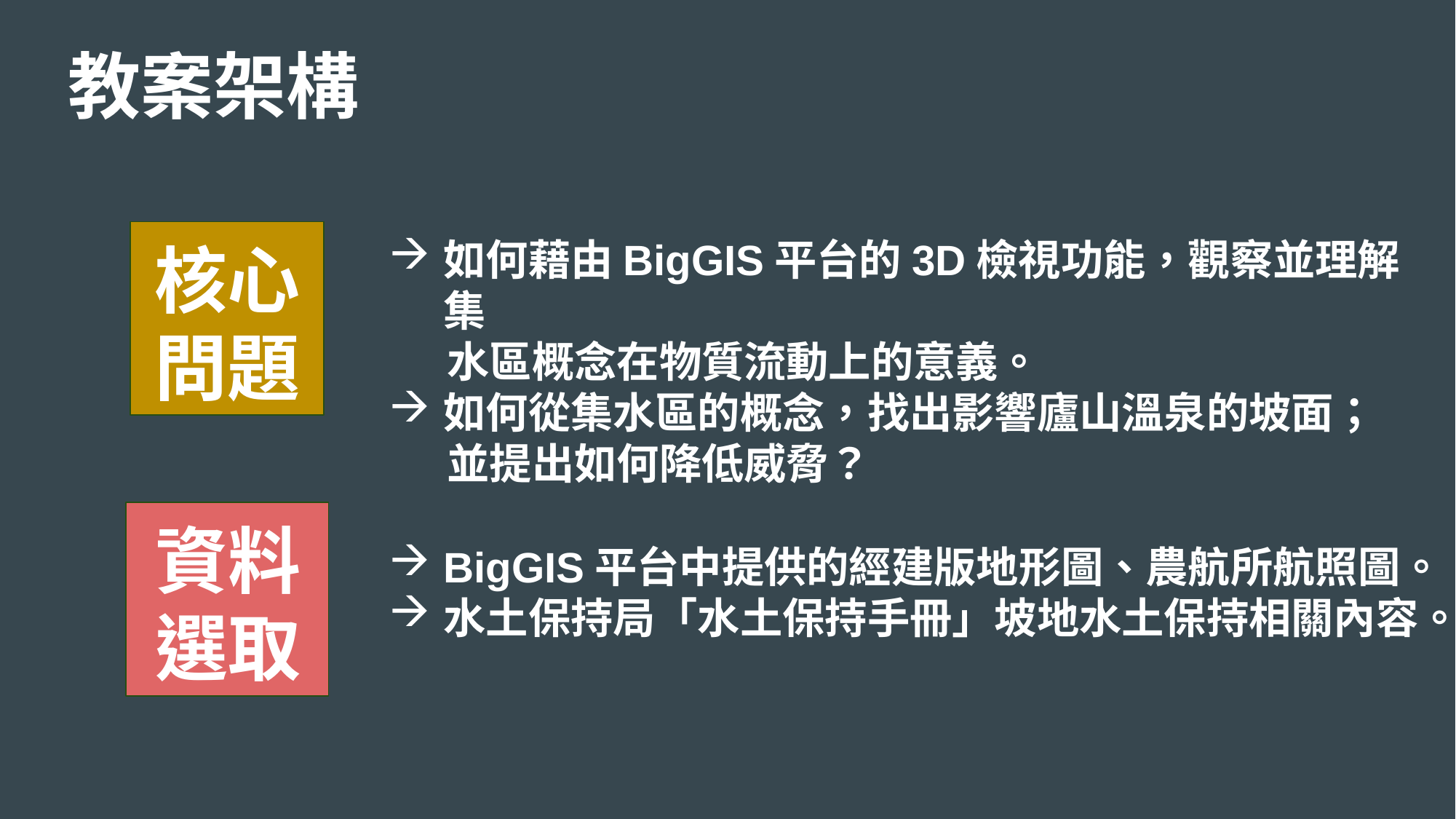

教案架構

核心
問題
如何藉由BigGIS平台的3D檢視功能，觀察並理解集
     水區概念在物質流動上的意義。
如何從集水區的概念，找出影響廬山溫泉的坡面；
     並提出如何降低威脅？

資料選取
BigGIS平台中提供的經建版地形圖、農航所航照圖。
水土保持局「水土保持手冊」坡地水土保持相關內容。